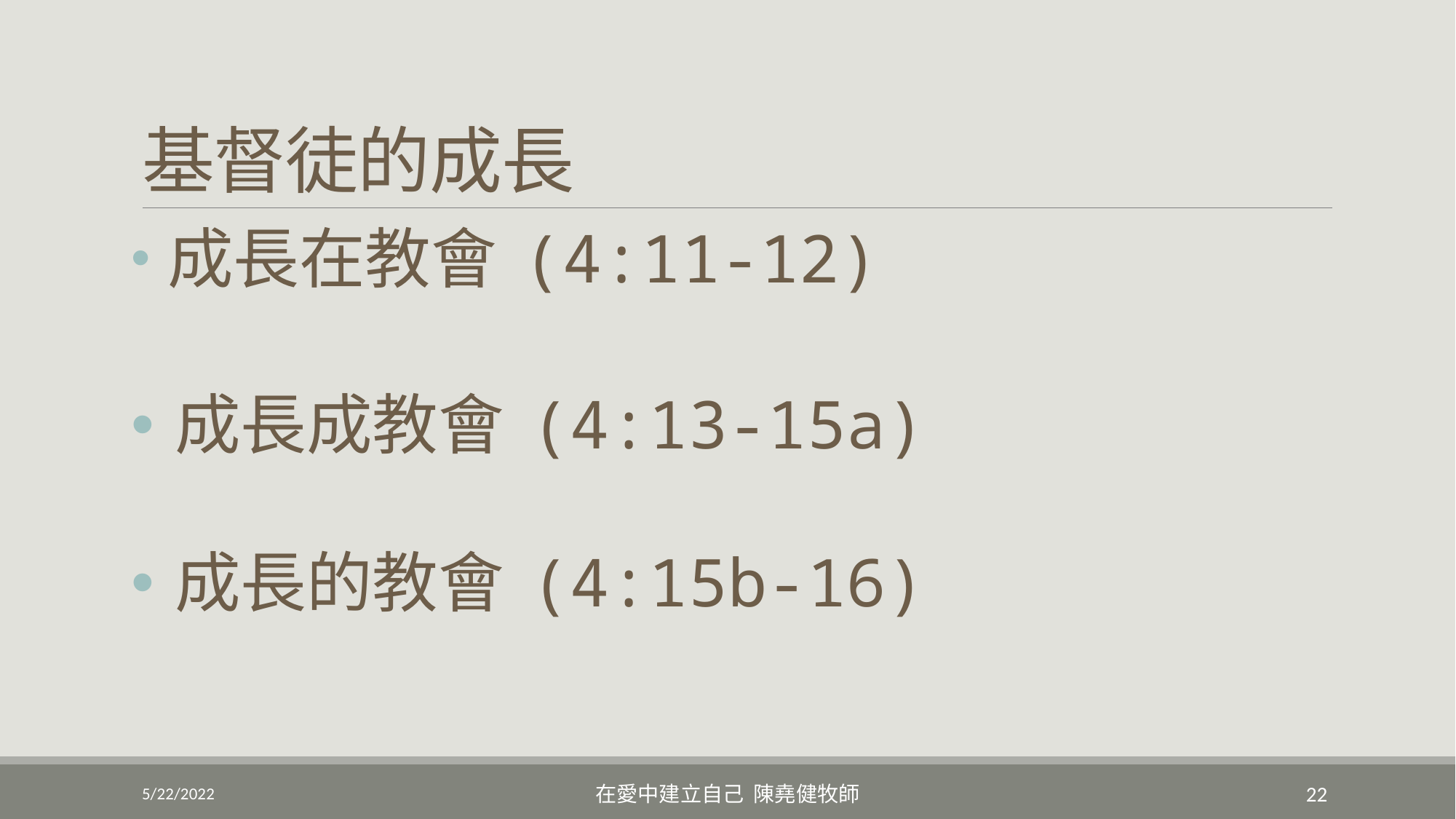

# 基督徒的成長
 成長在教會 (4:11-12)
 成長成教會 (4:13-15a)
 成長的教會 (4:15b-16)

5/22/2022
在愛中建立自己  陳堯健牧師
22